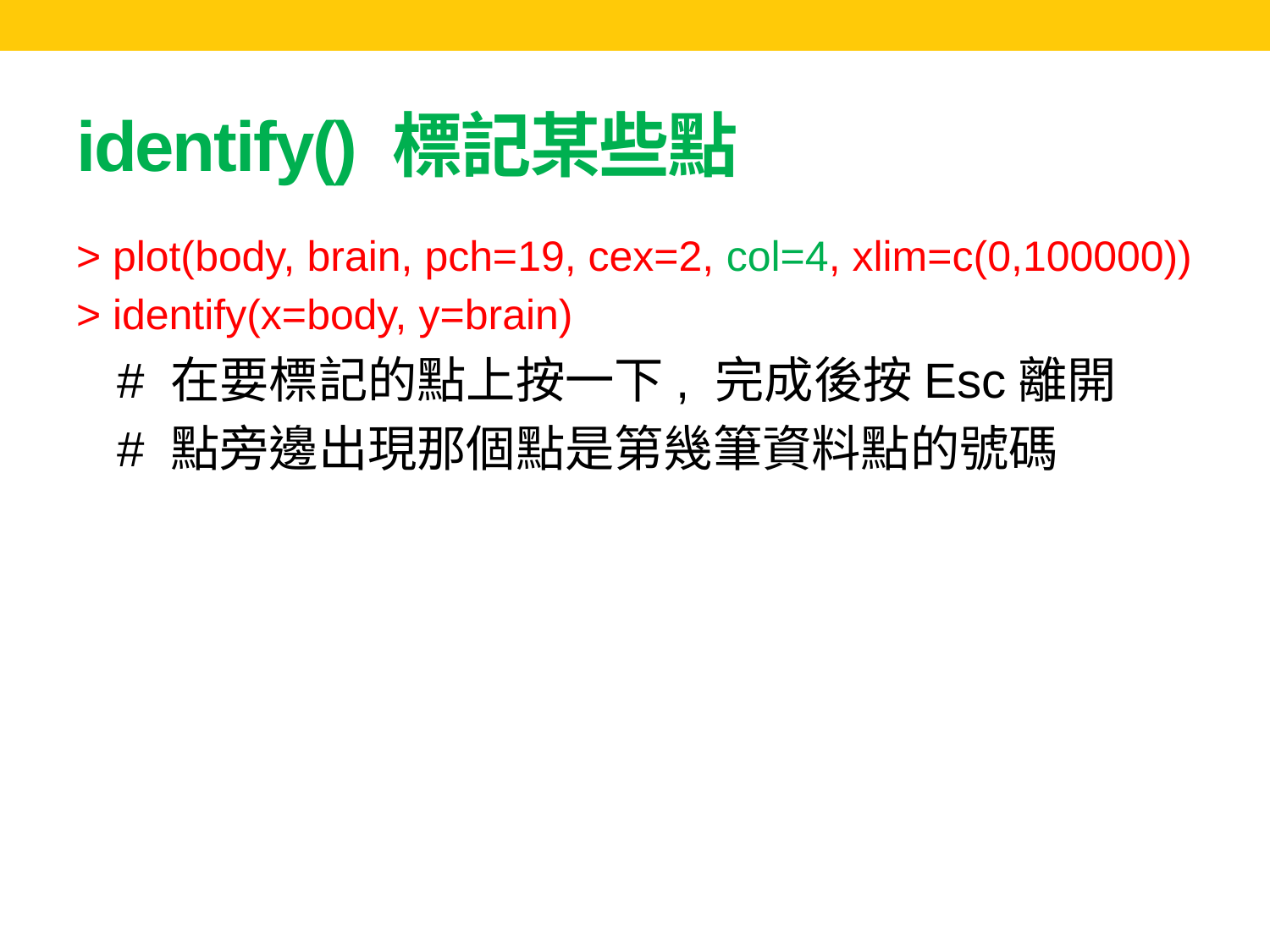

# identify() 標記某些點
> plot(body, brain, pch=19, cex=2, col=4, xlim=c(0,100000))
> identify(x=body, y=brain)
   # 在要標記的點上按一下, 完成後按Esc離開
   # 點旁邊出現那個點是第幾筆資料點的號碼